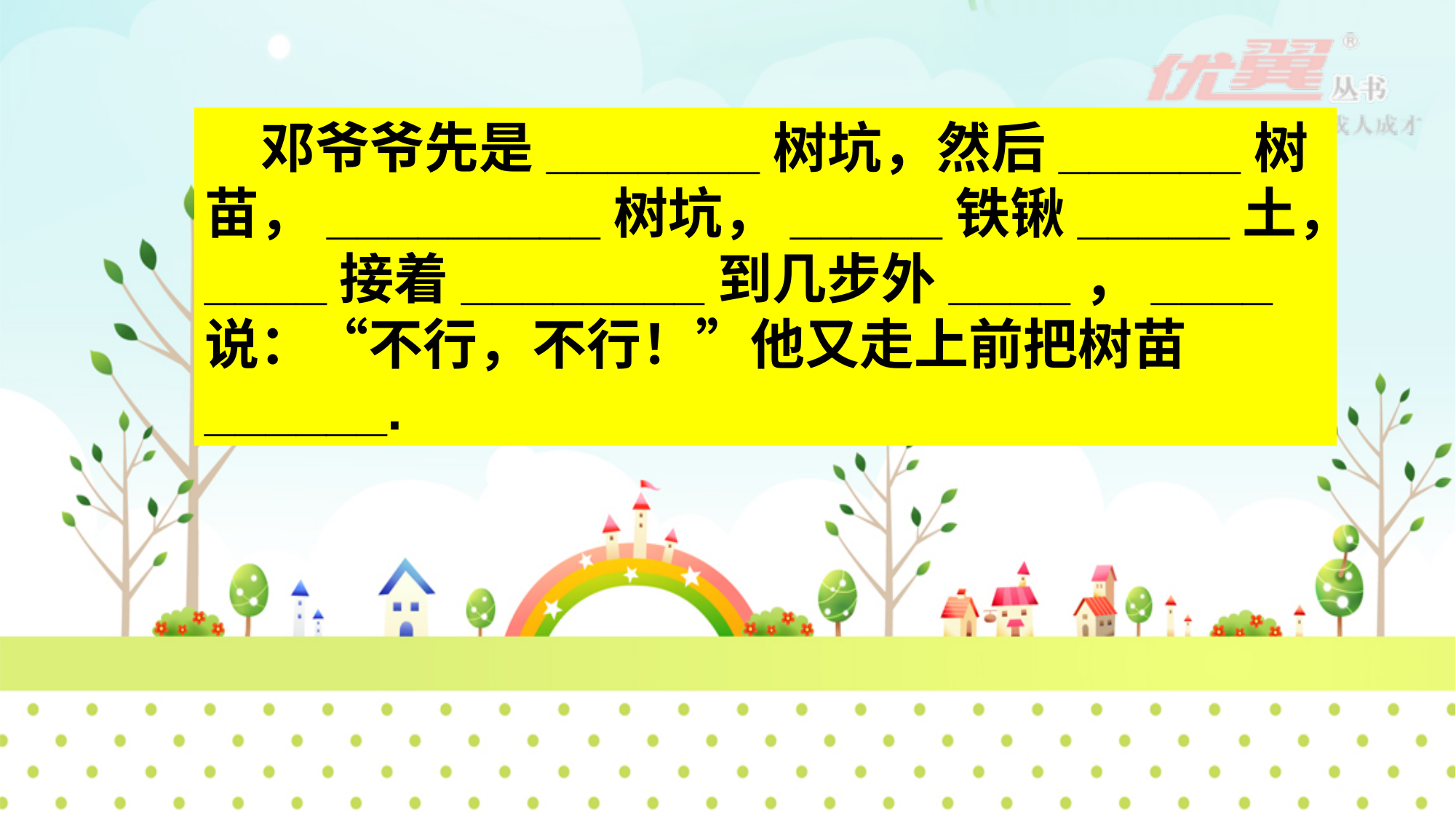

邓爷爷先是_______树坑，然后______树苗，_________树坑，_____铁锹_____土，____接着________到几步外____，____说：“不行，不行！”他又走上前把树苗______.